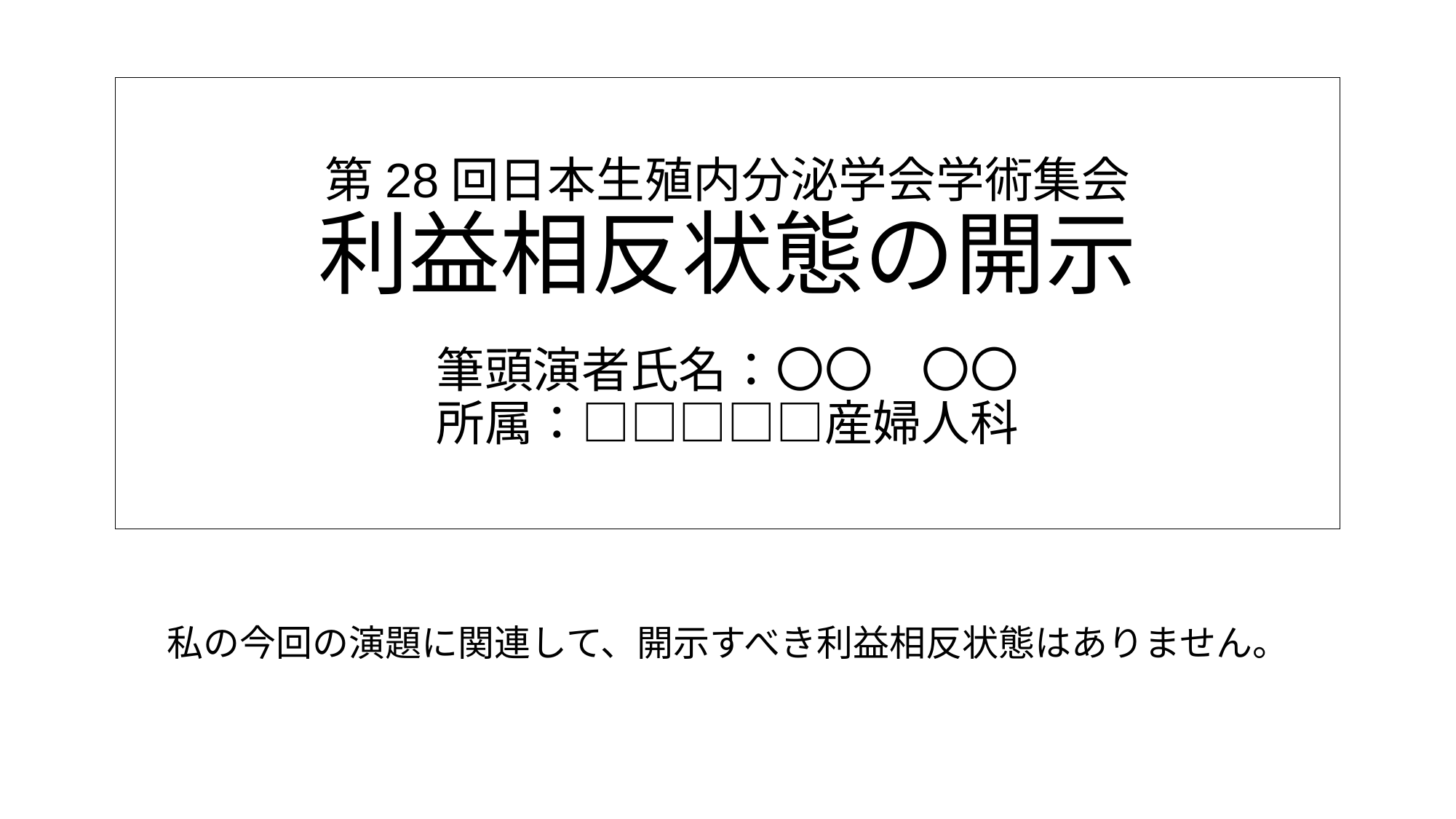

# 第28回日本生殖内分泌学会学術集会 利益相反状態の開示 筆頭演者氏名：〇〇　〇〇 所属：□□□□□産婦人科
私の今回の演題に関連して、開示すべき利益相反状態はありません。